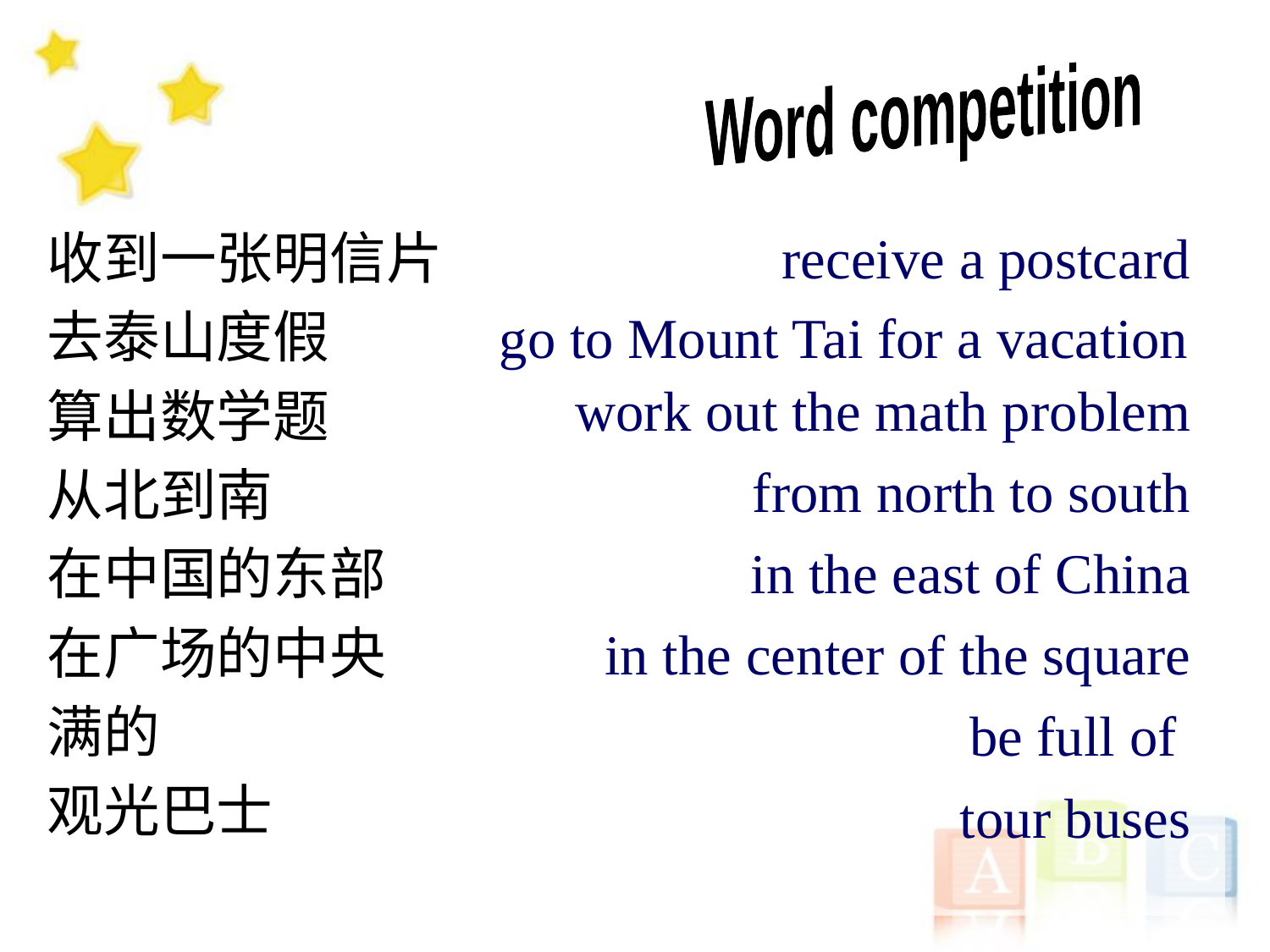

Word competition
收到一张明信片
去泰山度假
算出数学题
从北到南
在中国的东部
在广场的中央
满的
观光巴士
receive a postcard
go to Mount Tai for a vacation
work out the math problem
from north to south
in the east of China
in the center of the square
be full of
tour buses